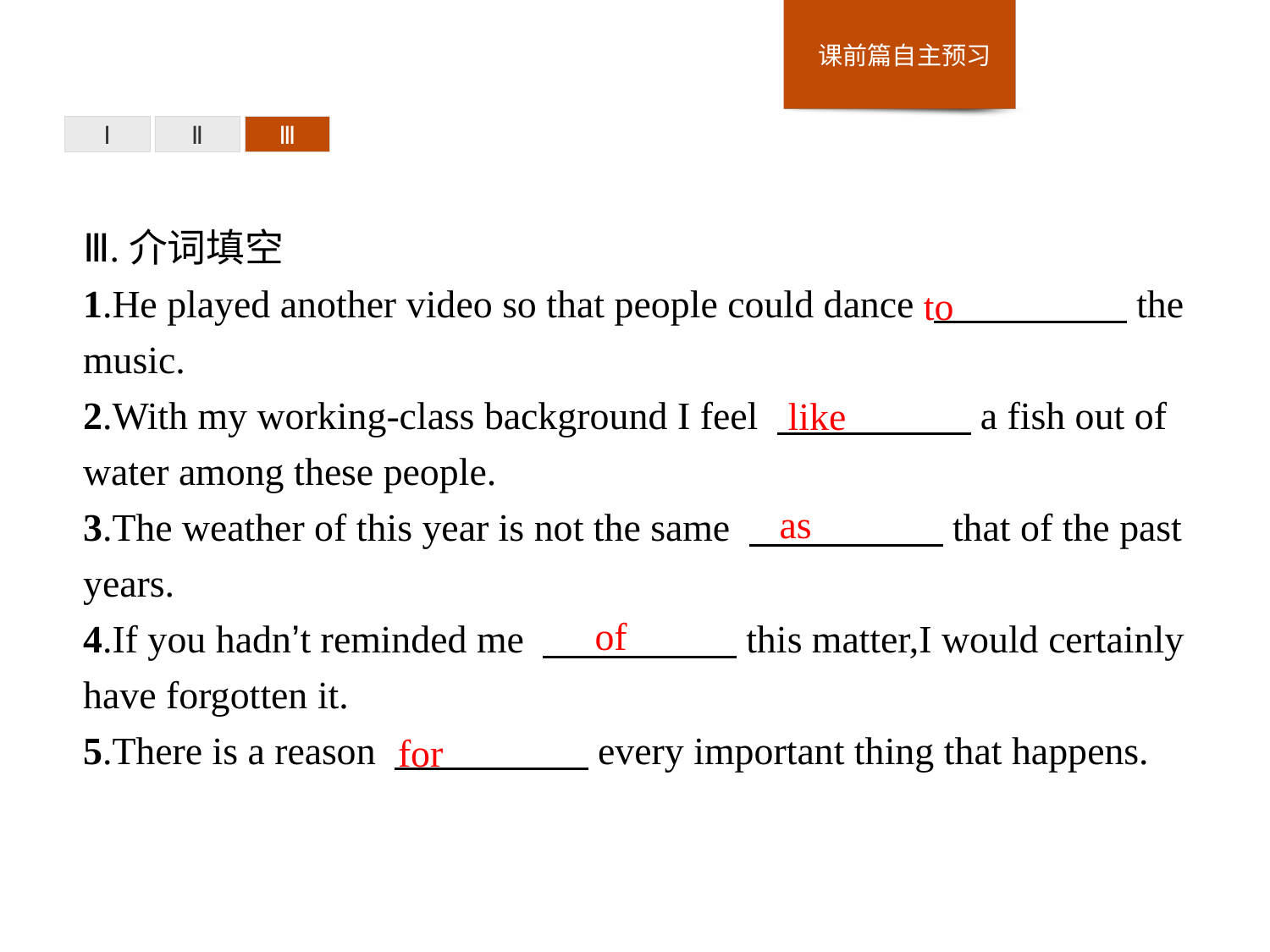

Ⅰ
Ⅱ
Ⅲ
Ⅲ.介词填空
1.He played another video so that people could dance 　　　　　the music.
2.With my working-class background I feel 　　　　　a fish out of water among these people.
3.The weather of this year is not the same 　　　　　that of the past years.
4.If you hadn’t reminded me 　　　　　this matter,I would certainly have forgotten it.
5.There is a reason 　　　　　every important thing that happens.
to
like
as
of
for